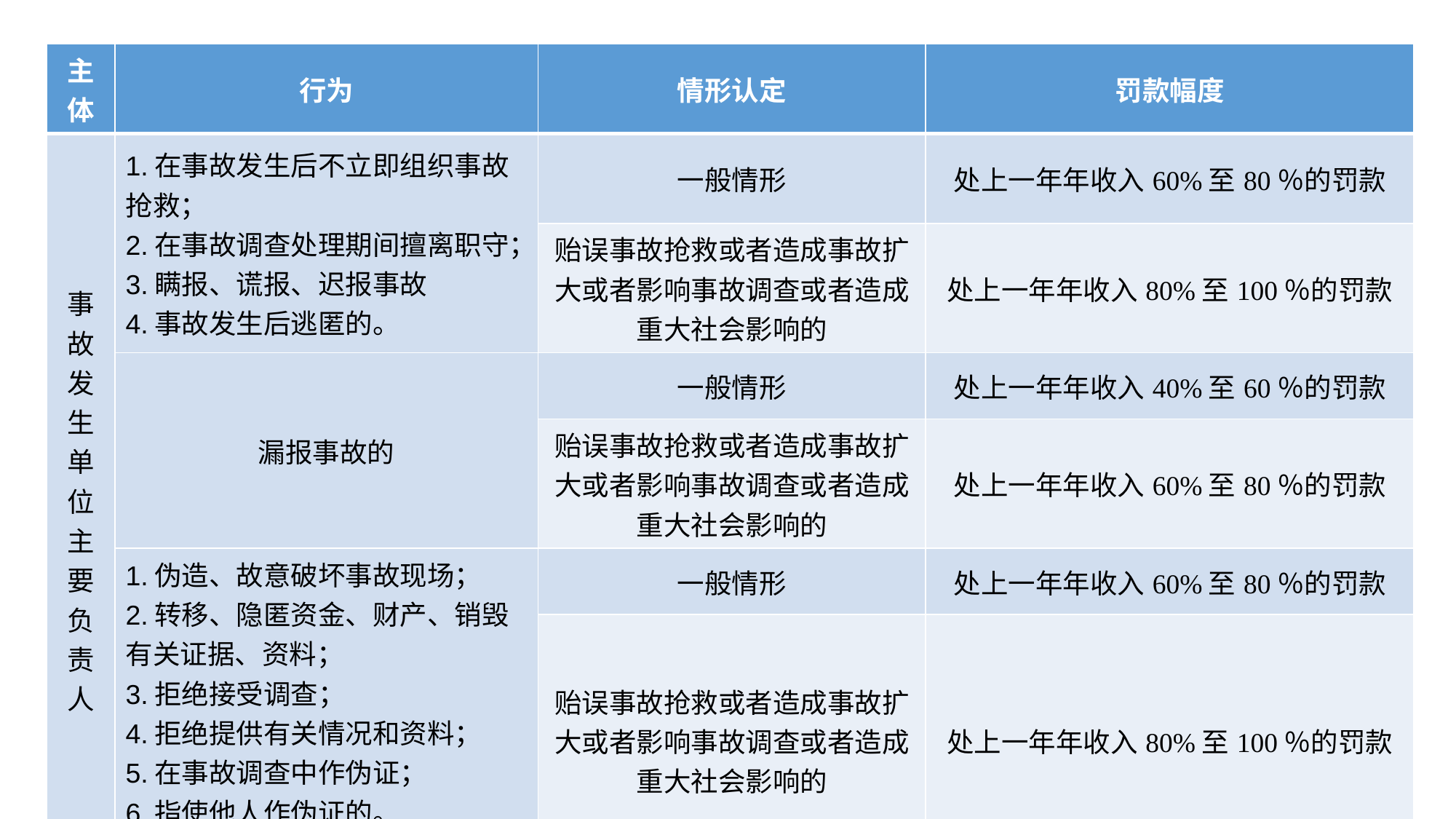

#
| 主体 | 行为 | 情形认定 | 罚款幅度 |
| --- | --- | --- | --- |
| 事 故 发 生 单 位 主 要 负 责 人 | 1.在事故发生后不立即组织事故抢救； 2.在事故调查处理期间擅离职守； 3.瞒报、谎报、迟报事故 4.事故发生后逃匿的。 | 一般情形 | 处上一年年收入60%至80％的罚款 |
|  |  | 贻误事故抢救或者造成事故扩大或者影响事故调查或者造成重大社会影响的 | 处上一年年收入80%至100％的罚款 |
|  | 漏报事故的 | 一般情形 | 处上一年年收入40%至60％的罚款 |
|  |  | 贻误事故抢救或者造成事故扩大或者影响事故调查或者造成重大社会影响的 | 处上一年年收入60%至80％的罚款 |
|  | 1.伪造、故意破坏事故现场； 2.转移、隐匿资金、财产、销毁有关证据、资料； 3.拒绝接受调查； 4.拒绝提供有关情况和资料； 5.在事故调查中作伪证； 6.指使他人作伪证的。 | 一般情形 | 处上一年年收入60%至80％的罚款 |
|  |  | 贻误事故抢救或者造成事故扩大或者影响事故调查或者造成重大社会影响的 | 处上一年年收入80%至100％的罚款 |